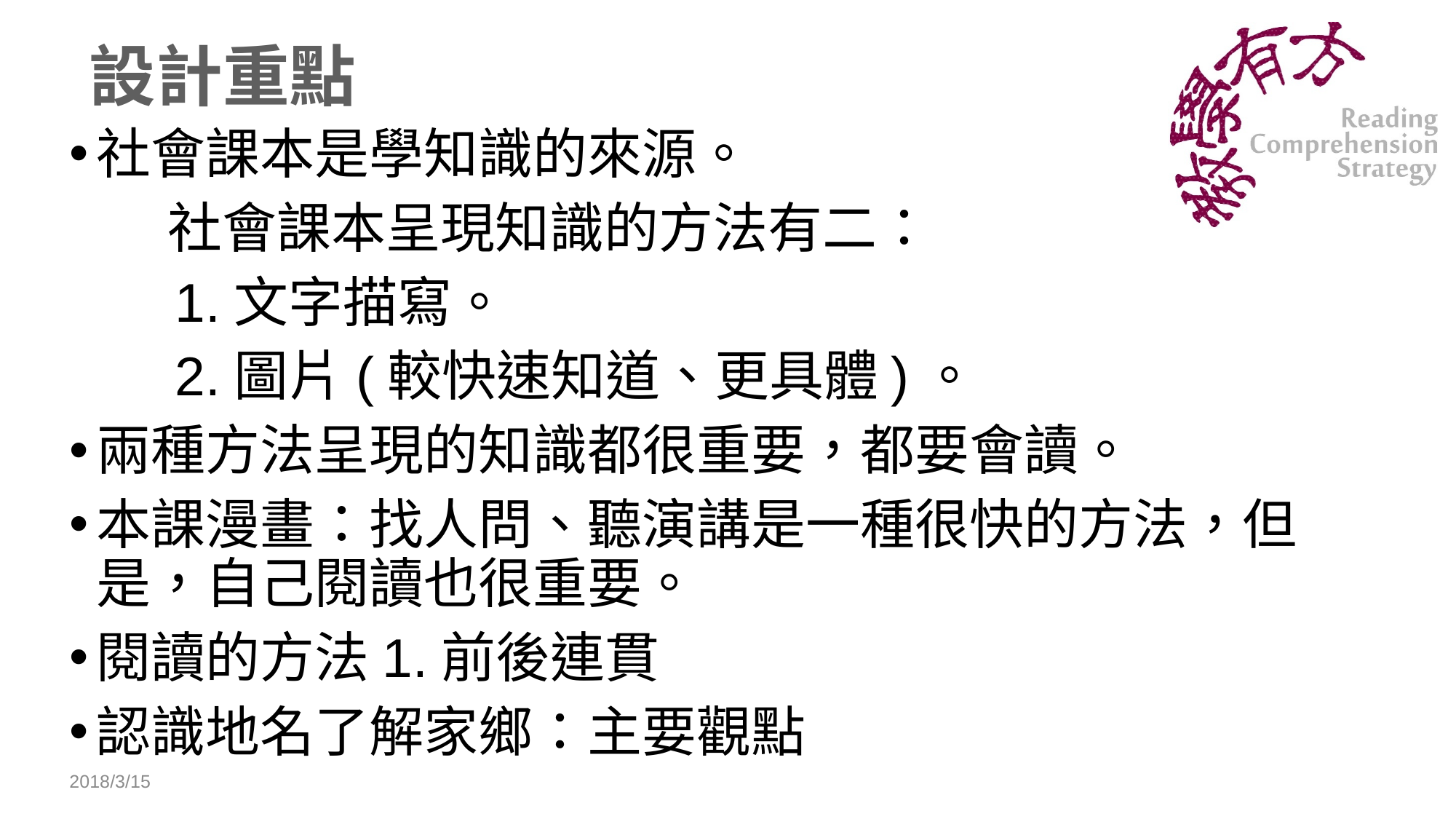

# 設計重點
社會課本是學知識的來源。
       社會課本呈現知識的方法有二：
       1.文字描寫。
       2.圖片(較快速知道、更具體)。
兩種方法呈現的知識都很重要，都要會讀。
本課漫畫：找人問、聽演講是一種很快的方法，但是，自己閱讀也很重要。
閱讀的方法1.前後連貫
認識地名了解家鄉：主要觀點

2018/3/15